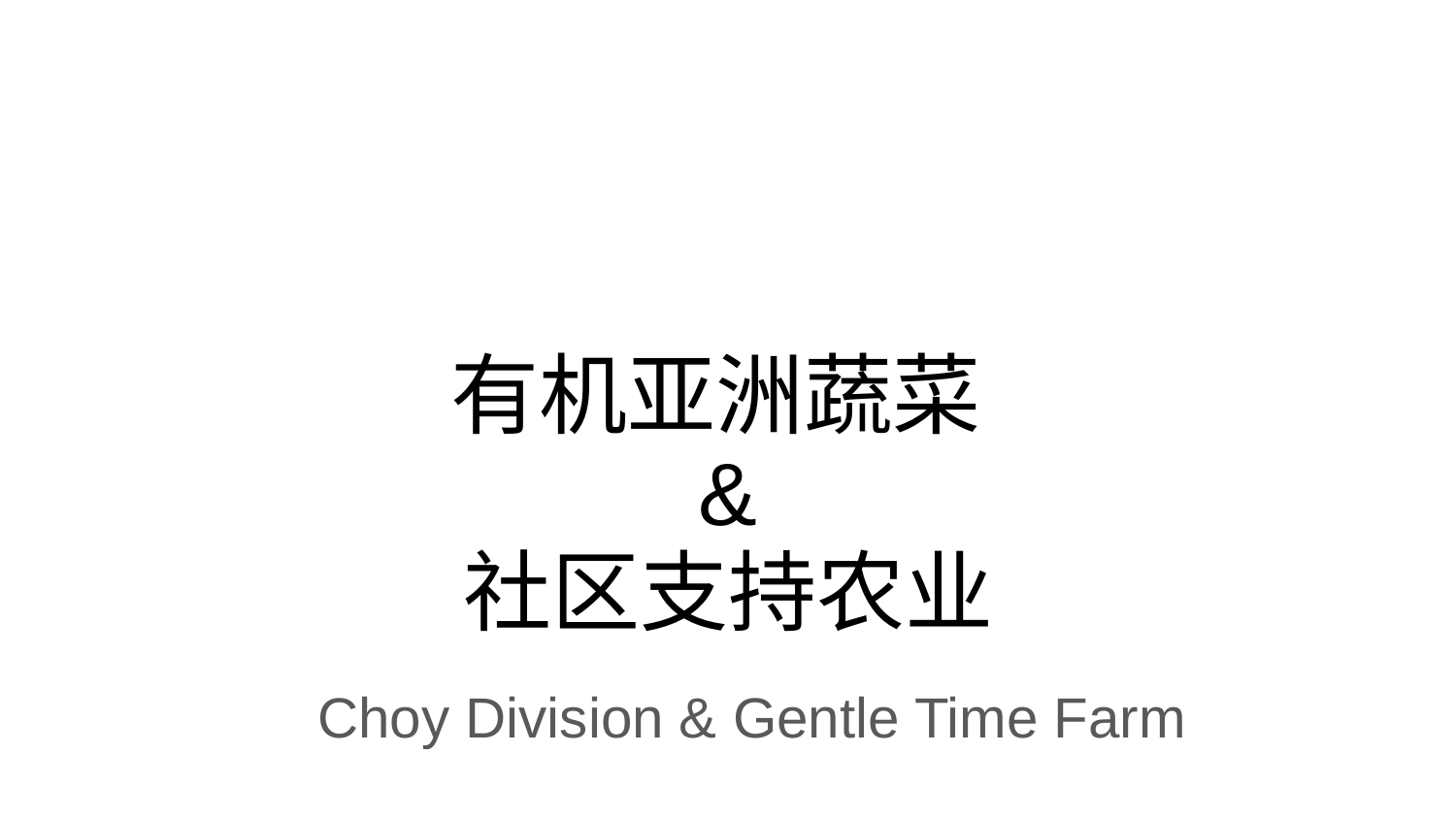

# 有机亚洲蔬菜
&
社区支持农业
Choy Division & Gentle Time Farm